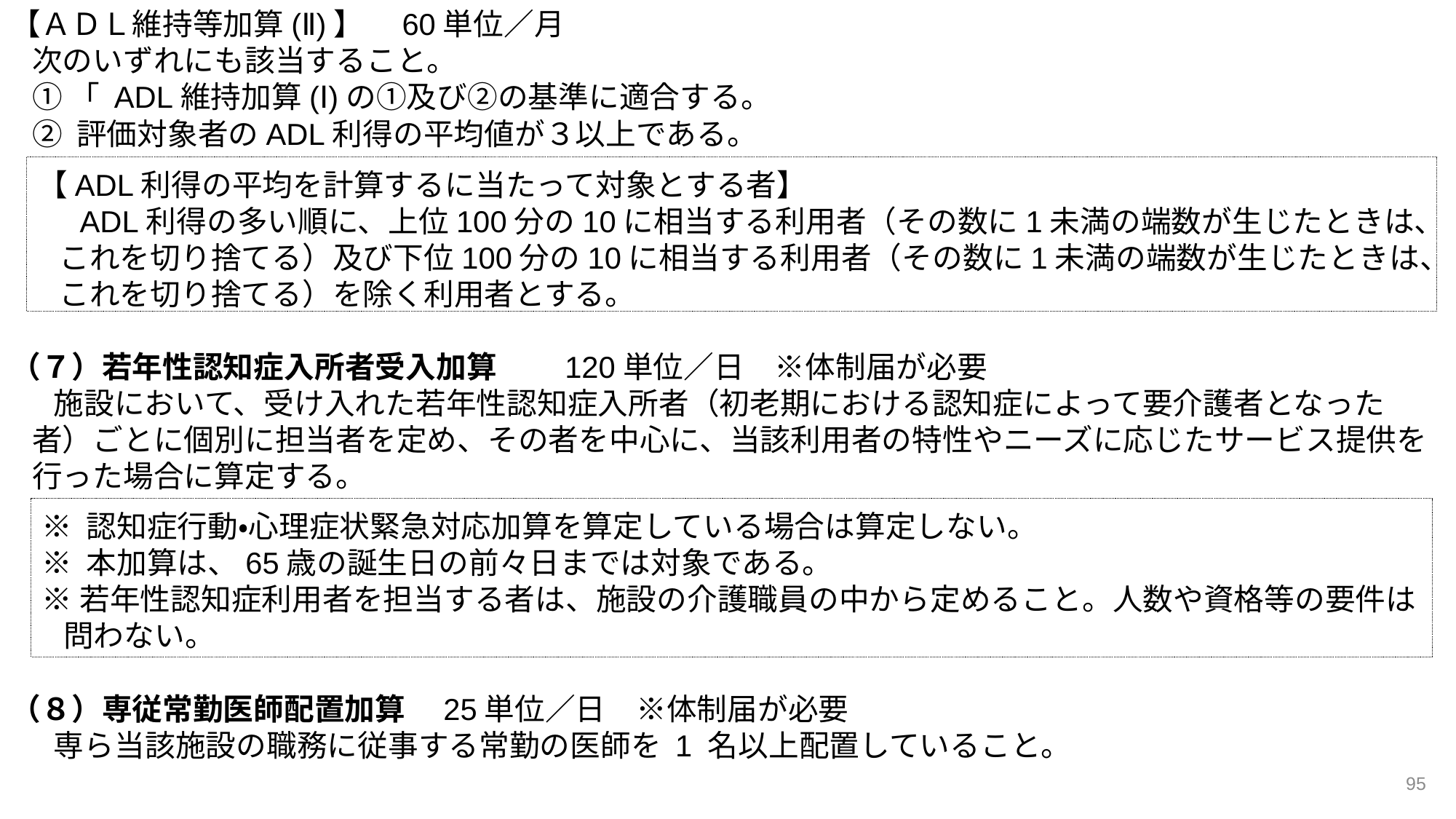

【ＡＤＬ維持等加算(Ⅱ)】　60単位／月
次のいずれにも該当すること。
①「 ADL維持加算(Ⅰ)の①及び②の基準に適合する。
② 評価対象者のADL利得の平均値が３以上である。

（７）若年性認知症入所者受入加算　　120単位／日　※体制届が必要
施設において、受け入れた若年性認知症入所者（初老期における認知症によって要介護者となった者）ごとに個別に担当者を定め、その者を中心に、当該利用者の特性やニーズに応じたサービス提供を行った場合に算定する。

（８）専従常勤医師配置加算　25単位／日　※体制届が必要
専ら当該施設の職務に従事する常勤の医師を 1 名以上配置していること。

【ADL利得の平均を計算するに当たって対象とする者】
ADL利得の多い順に、上位100分の10に相当する利用者（その数に1未満の端数が生じたときは、これを切り捨てる）及び下位100分の10に相当する利用者（その数に1未満の端数が生じたときは、これを切り捨てる）を除く利用者とする。
※ 認知症行動・心理症状緊急対応加算を算定している場合は算定しない。
※ 本加算は、65歳の誕生日の前々日までは対象である。
※若年性認知症利用者を担当する者は、施設の介護職員の中から定めること。人数や資格等の要件は問わない。
95